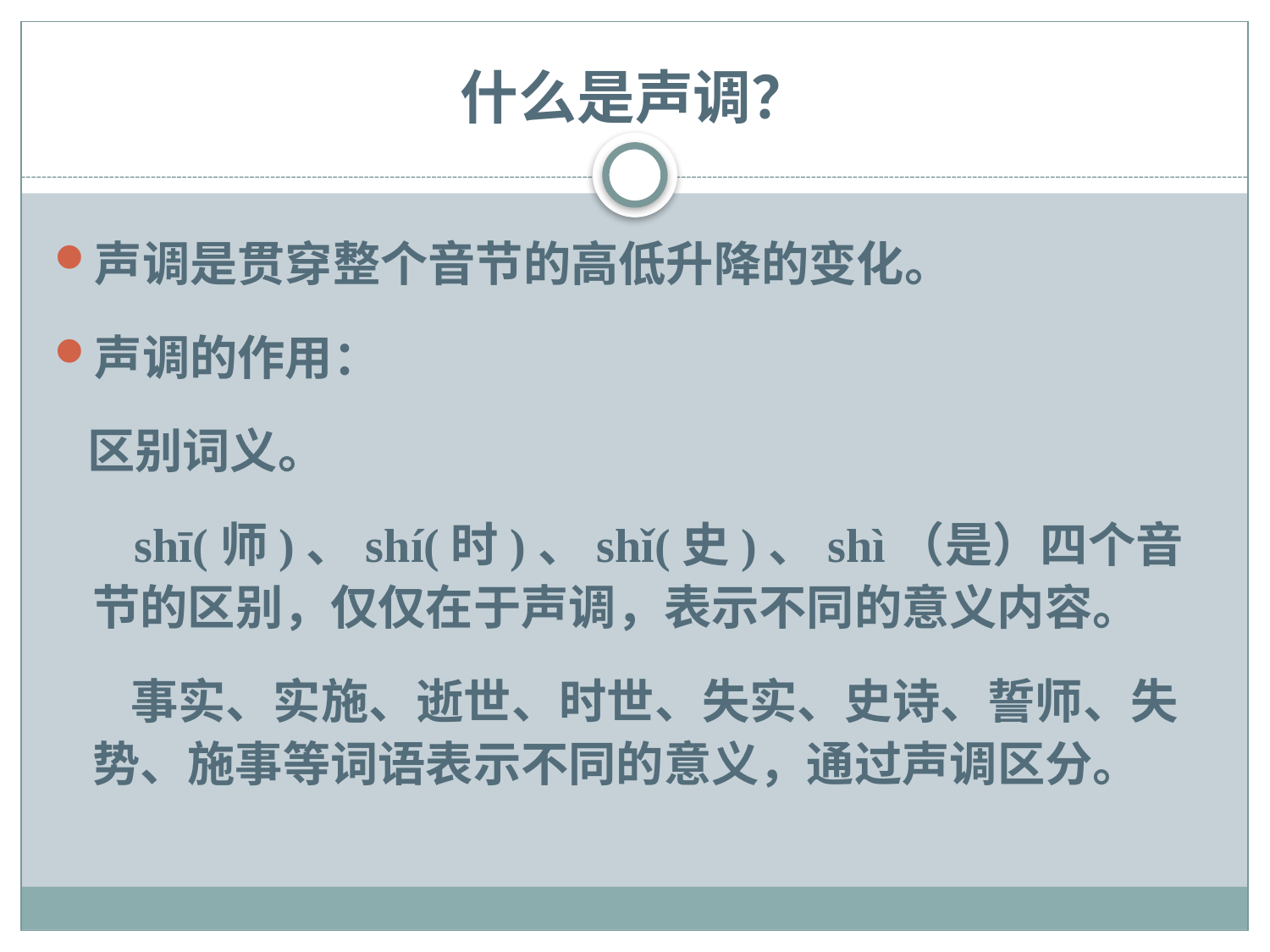

# 什么是声调？
声调是贯穿整个音节的高低升降的变化。
声调的作用：
  区别词义。
      shī(师)、shí(时)、shǐ(史)、shì（是）四个音节的区别，仅仅在于声调，表示不同的意义内容。
      事实、实施、逝世、时世、失实、史诗、誓师、失势、施事等词语表示不同的意义，通过声调区分。